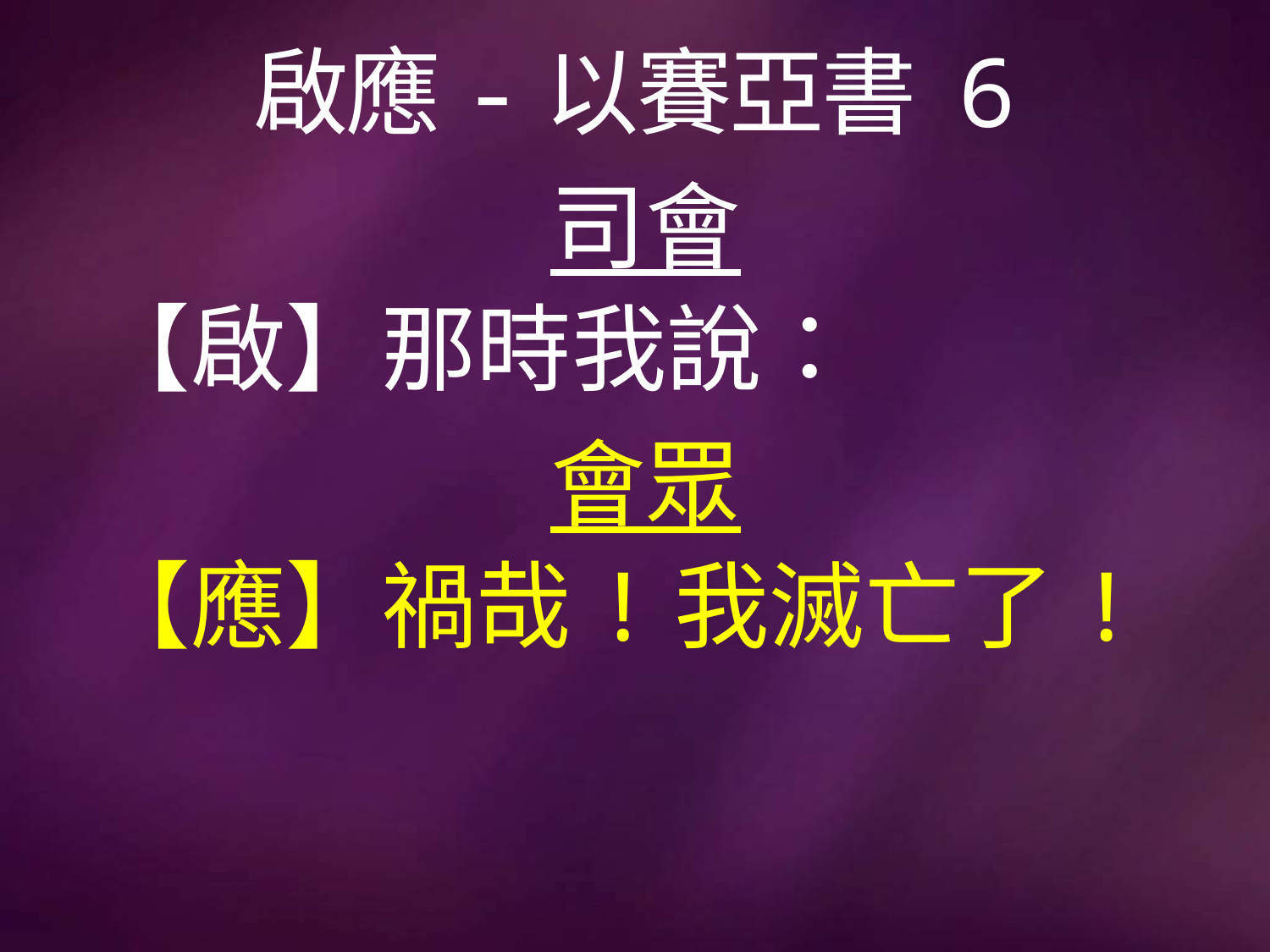

# 啟應-以賽亞書 6
司會
【啟】那時我說：

會眾
【應】禍哉!我滅亡了!